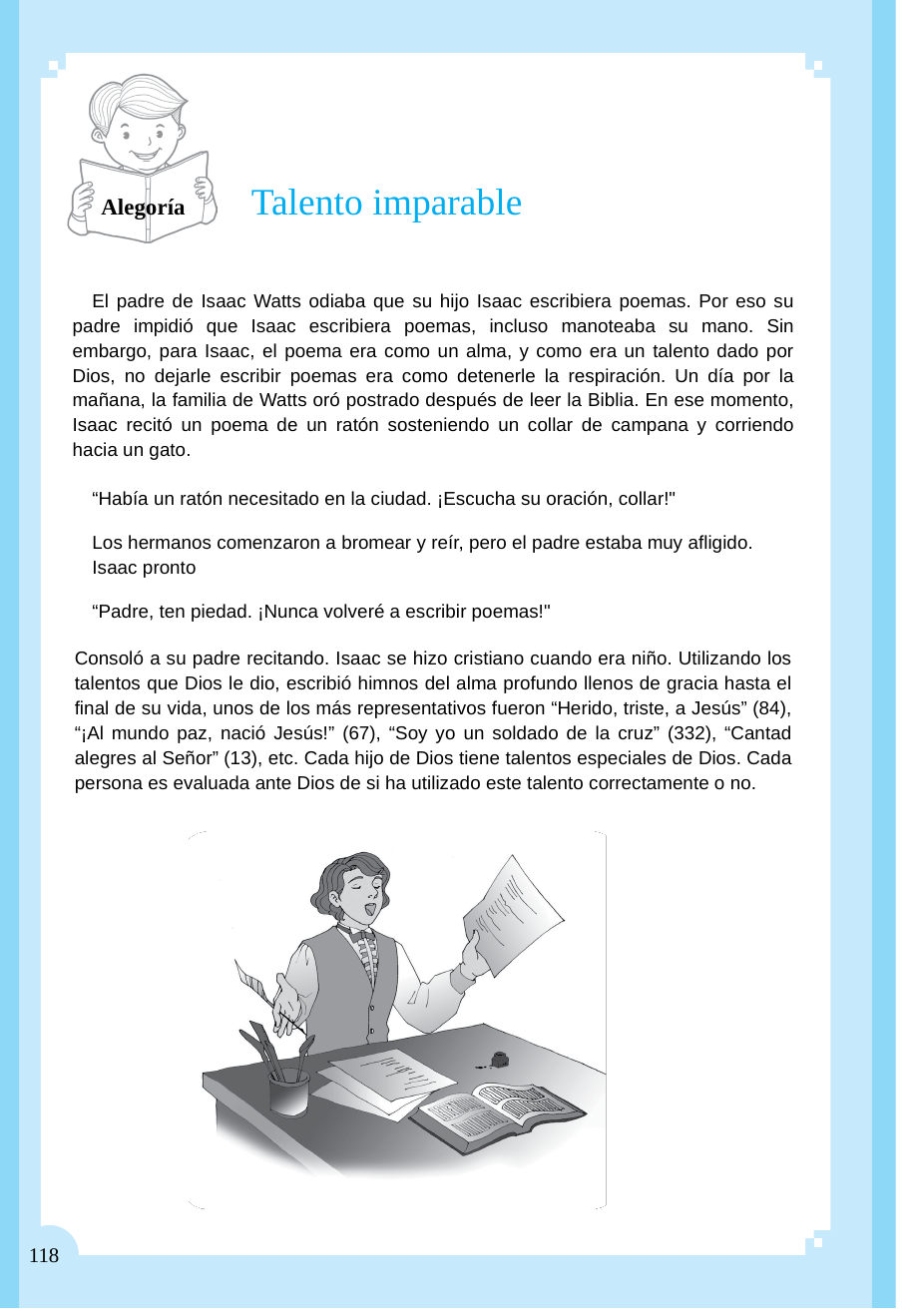

Alegoría
Talento imparable
El padre de Isaac Watts odiaba que su hijo Isaac escribiera poemas. Por eso su padre impidió que Isaac escribiera poemas, incluso manoteaba su mano. Sin embargo, para Isaac, el poema era como un alma, y ​​como era un talento dado por Dios, no dejarle escribir poemas era como detenerle la respiración. Un día por la mañana, la familia de Watts oró postrado después de leer la Biblia. En ese momento, Isaac recitó un poema de un ratón sosteniendo un collar de campana y corriendo hacia un gato.
“Había un ratón necesitado en la ciudad. ¡Escucha su oración, collar!"
Los hermanos comenzaron a bromear y reír, pero el padre estaba muy afligido.
Isaac pronto
“Padre, ten piedad. ¡Nunca volveré a escribir poemas!"
Consoló a su padre recitando. Isaac se hizo cristiano cuando era niño. Utilizando los talentos que Dios le dio, escribió himnos del alma profundo llenos de gracia hasta el final de su vida, unos de los más representativos fueron “Herido, triste, a Jesús” (84), “¡Al mundo paz, nació Jesús!” (67), “Soy yo un soldado de la cruz” (332), “Cantad alegres al Señor” (13), etc. Cada hijo de Dios tiene talentos especiales de Dios. Cada persona es evaluada ante Dios de si ha utilizado este talento correctamente o no.
하나님 앞에서 평가받게 됩니다.

118